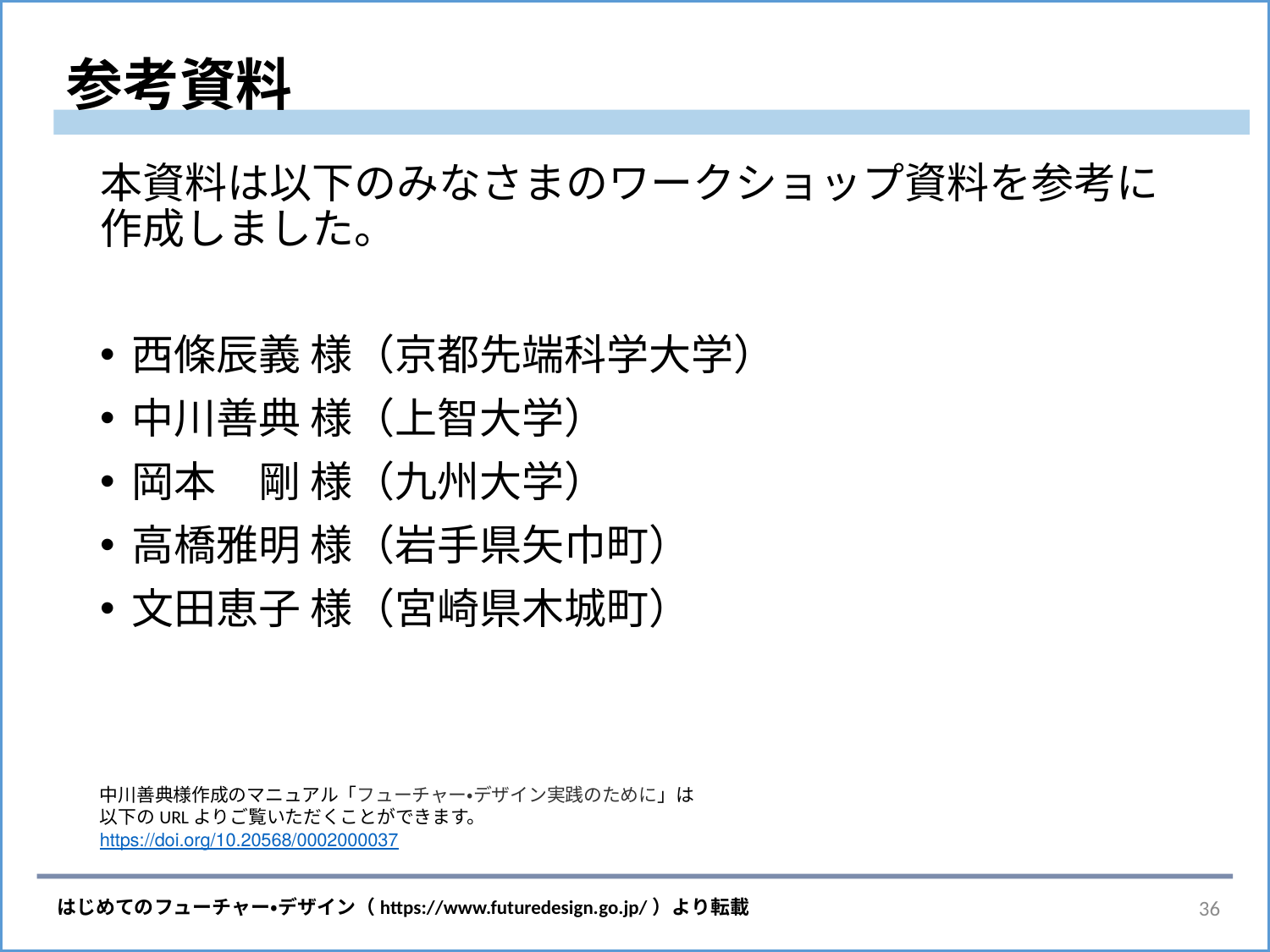

# 参考資料
本資料は以下のみなさまのワークショップ資料を参考に作成しました。

西條辰義 様（京都先端科学大学）
中川善典 様（上智大学）
岡本　剛 様（九州大学）
高橋雅明 様（岩手県矢巾町）
文田恵子 様（宮崎県木城町）
中川善典様作成のマニュアル「フューチャー・デザイン実践のために」は
以下のURLよりご覧いただくことができます。
https://doi.org/10.20568/0002000037
36